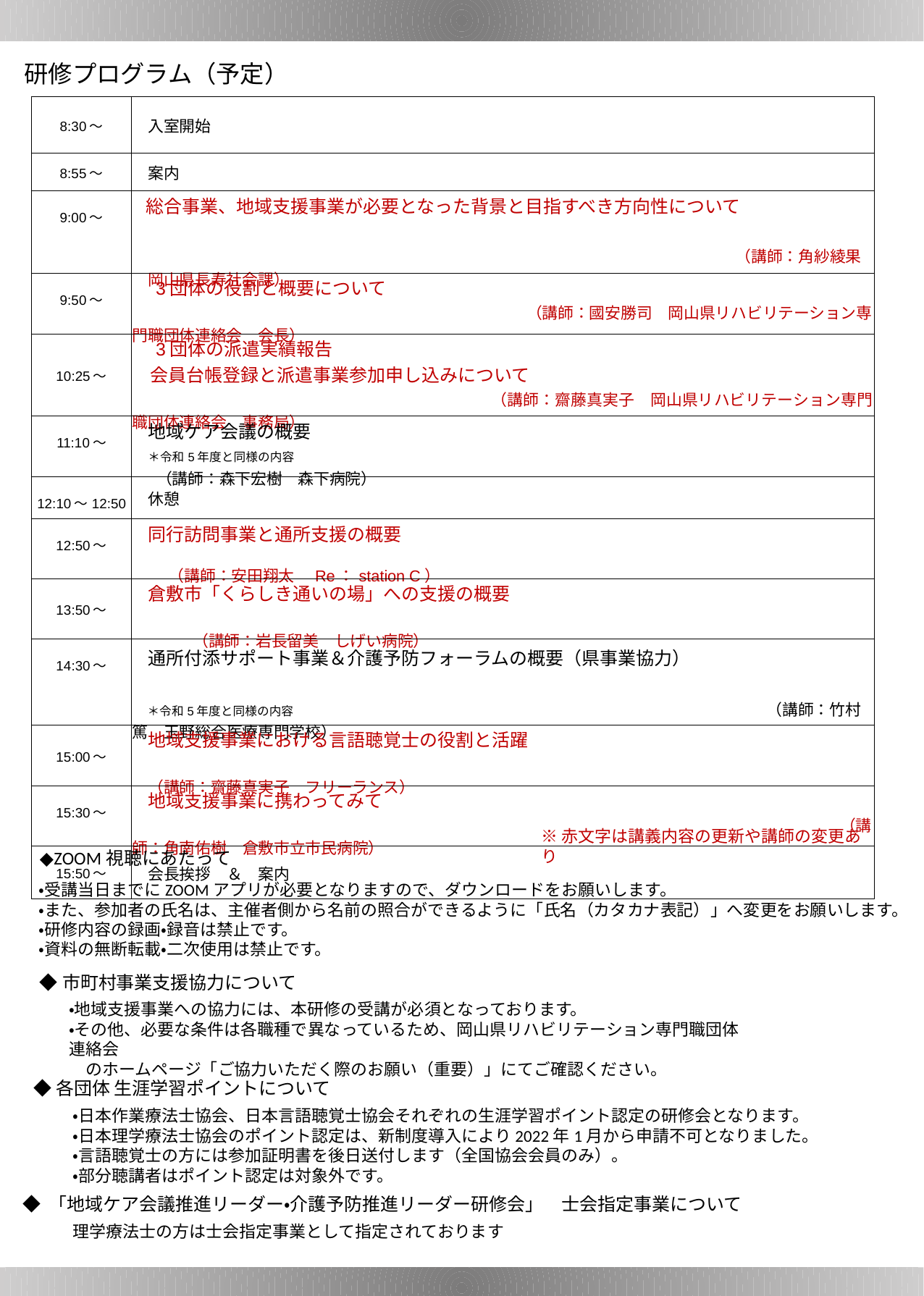

研修プログラム（予定）
| 8:30～ | 入室開始 |
| --- | --- |
| 8:55～ | 案内 |
| 9:00～ | 総合事業、地域支援事業が必要となった背景と目指すべき方向性について　　　　　　　　　　　　　　　　　　　　　　　　　　　　　　　　　　　　　　　　 　 　　　　　　　　　　　　　　　　　　　　　　　　　　　　　　　　　　　　　　　　　（講師：角紗綾果　岡山県長寿社会課） |
|  | （講師：倉本千春　岡山県 長寿社会課） |
| 9:50～ | 3団体の役割と概要について 　　　　　　　　　　　　　　　　　　　　　　　　　（講師：國安勝司　岡山県リハビリテーション専門職団体連絡会　会長） |
|  | ※生配信予定　　　　　　　　　　　　　　　（講師：國安勝司　岡山県リハビリテーション専門職団体連絡会　会長） |
| 10:25～ | 3団体の派遣実績報告 　会員台帳登録と派遣事業参加申し込みについて 　　　　　　　　　　　　　　　　　　　　　　　（講師：齋藤真実子　岡山県リハビリテーション専門職団体連絡会　事務局） |
| 11:10～ | 地域ケア会議の概要 　＊令和5年度と同様の内容　　　　　　　　　　　　　　　　　　　　　　　　　　　　　　　　　　　　　　　　　　　　　　　　　（講師：森下宏樹　森下病院） |
| 12:10～12:50 | 休憩 |
| 12:50～ | 同行訪問事業と通所支援の概要 　　　　　　　　　　　　　　　　　　　　　　　　　　　　　　　　　　　　　　　　　　　　　　　　　　　　　　　　　　　　　　　　（講師：安田翔太　Re：station C） |
|  | ※今回より総社市の内容に変更　　　　　　　　　　　　　　　　　　　　　　　　　　（講師：正木寛　こうなんクリニック） |
| 13:50～ | 倉敷市「くらしき通いの場」への支援の概要 　　　　　　　　　　　　　　　　　　　　　　　　　　　　　　　　　　　　　　　　　　　　　　　　　　　　　　　　　　　　　（講師：岩長留美　しげい病院） |
| 14:30～ | 通所付添サポート事業＆介護予防フォーラムの概要（県事業協力）　　　　　　　　　　　　　　　　　　　　　　　　　　　　　　　　　　　　　　　　 　＊令和5年度と同様の内容　　　　　　　　　　　　　　　　　　　　　　　　　　　　　　　　　　　　　　　（講師：竹村篤　玉野総合医療専門学校） |
|  | ※前回と内容一部変更の可能性あり　　　　　　　　　　　　　　　　　　　　　(講師：初岡寛幸　内田整形外科医院） |
| 15:00～ | 地域支援事業における言語聴覚士の役割と活躍 　　　　　　　　　　　　　　　　　　　　　　　　　　　　　　　　　　　　　　　　　　　　　　　　（講師：齋藤真実子　フリーランス） |
| 15:30～ | 地域支援事業に携わってみて 　　　　　　　　　　　　　　　　　　　　　　　　　　　　　　　　　　　　　　　　　　　　　（講師：角南佑樹　倉敷市立市民病院） |
|  | ※前回と内容一部変更　　　　　　　　　　　　　　　　　　　　　　　　　　　　（講師：齋藤真実子　あいの里リハビリ苑） |
| 15:50～ | 会長挨拶　＆　案内 |
※赤文字は講義内容の更新や講師の変更あり
◆ZOOM視聴にあたって
・受講当日までにZOOMアプリが必要となりますので、ダウンロードをお願いします。
・また、参加者の氏名は、主催者側から名前の照合ができるように「氏名（カタカナ表記）」へ変更をお願いします。
・研修内容の録画・録音は禁止です。
・資料の無断転載・二次使用は禁止です。
◆市町村事業支援協力について
・地域支援事業への協力には、本研修の受講が必須となっております。
・その他、必要な条件は各職種で異なっているため、岡山県リハビリテーション専門職団体連絡会
　のホームページ「ご協力いただく際のお願い（重要）」にてご確認ください。
◆各団体 生涯学習ポイントについて
・日本作業療法士協会、日本言語聴覚士協会それぞれの生涯学習ポイント認定の研修会となります。
・日本理学療法士協会のポイント認定は、新制度導入により2022年1月から申請不可となりました。
・言語聴覚士の方には参加証明書を後日送付します（全国協会会員のみ）。
・部分聴講者はポイント認定は対象外です。
◆ 「地域ケア会議推進リーダー・介護予防推進リーダー研修会」　士会指定事業について
理学療法士の方は士会指定事業として指定されております